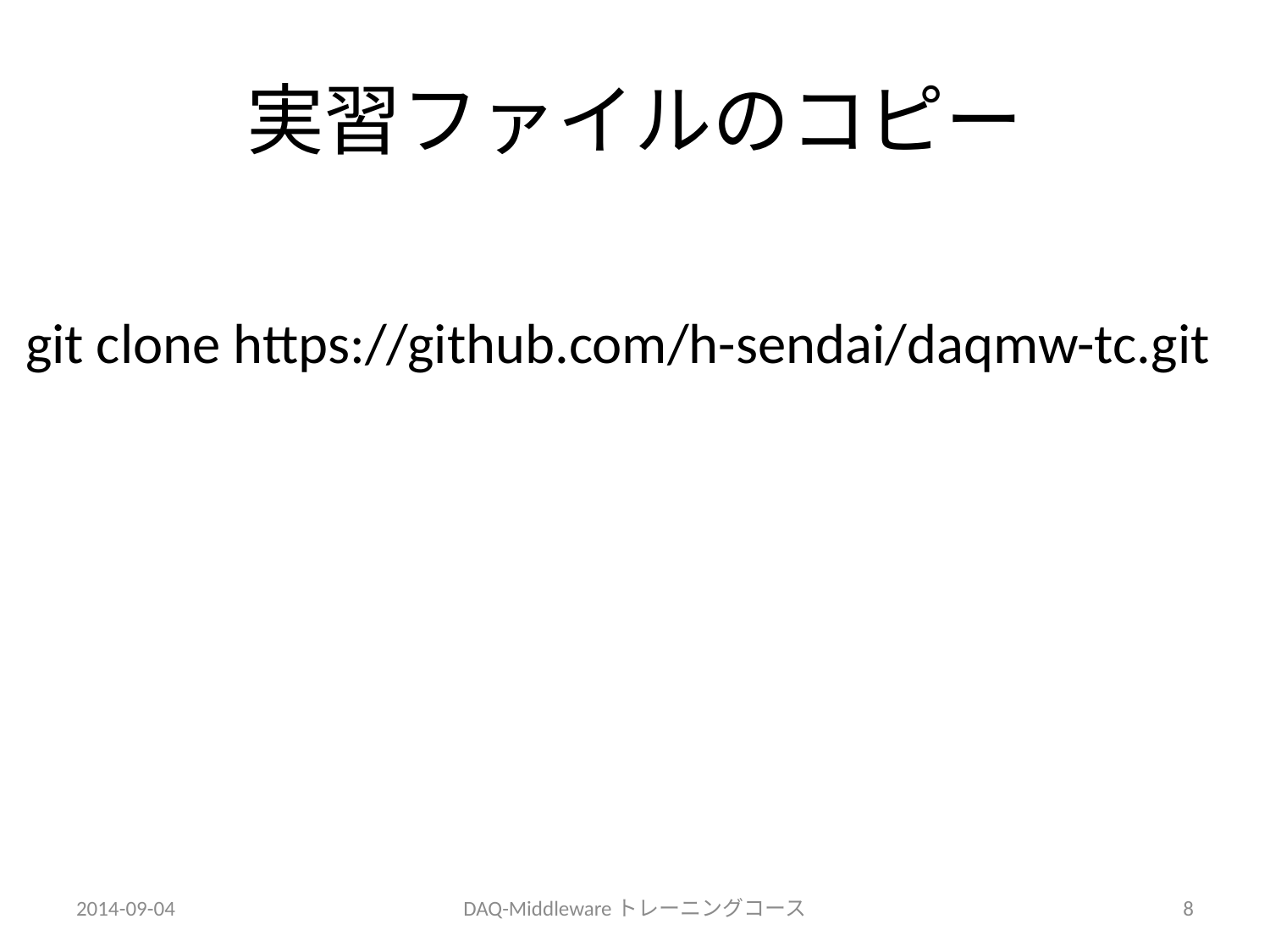

# 実習ファイルのコピー

 git clone https://github.com/h-sendai/daqmw-tc.git
2014-09-04
DAQ-Middlewareトレーニングコース
8